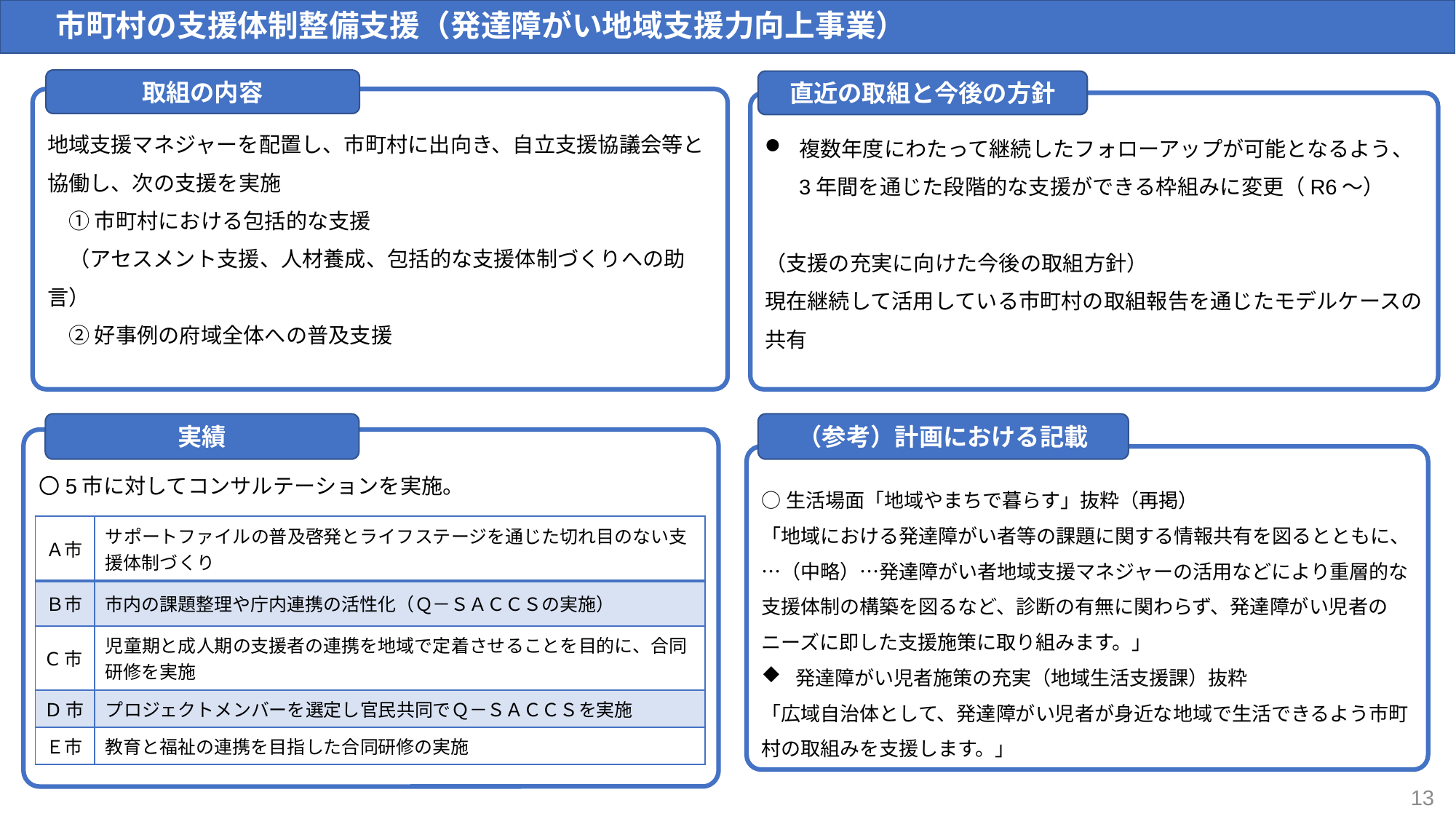

市町村の支援体制整備支援（発達障がい地域支援力向上事業）
取組の内容
直近の取組と今後の方針
地域支援マネジャーを配置し、市町村に出向き、自立支援協議会等と協働し、次の支援を実施
　① 市町村における包括的な支援
　（アセスメント支援、人材養成、包括的な支援体制づくりへの助言）
　② 好事例の府域全体への普及支援
複数年度にわたって継続したフォローアップが可能となるよう、3年間を通じた段階的な支援ができる枠組みに変更（R6～）

（支援の充実に向けた今後の取組方針）
現在継続して活用している市町村の取組報告を通じたモデルケースの共有
実績
（参考）計画における記載
〇5市に対してコンサルテーションを実施。
○生活場面「地域やまちで暮らす」抜粋（再掲）
「地域における発達障がい者等の課題に関する情報共有を図るとともに、…（中略）…発達障がい者地域支援マネジャーの活用などにより重層的な支援体制の構築を図るなど、診断の有無に関わらず、発達障がい児者のニーズに即した支援施策に取り組みます。」
発達障がい児者施策の充実（地域生活支援課）抜粋
「広域自治体として、発達障がい児者が身近な地域で生活できるよう市町村の取組みを支援します。」
| Ａ市 | サポートファイルの普及啓発とライフステージを通じた切れ目のない支援体制づくり |
| --- | --- |
| Ｂ市 | 市内の課題整理や庁内連携の活性化（Ｑ－ＳＡＣＣＳの実施） |
| Ⅽ市 | 児童期と成人期の支援者の連携を地域で定着させることを目的に、合同研修を実施 |
| Ⅾ市 | プロジェクトメンバーを選定し官民共同でＱ－ＳＡＣＣＳを実施 |
| Ｅ市 | 教育と福祉の連携を目指した合同研修の実施 |
13